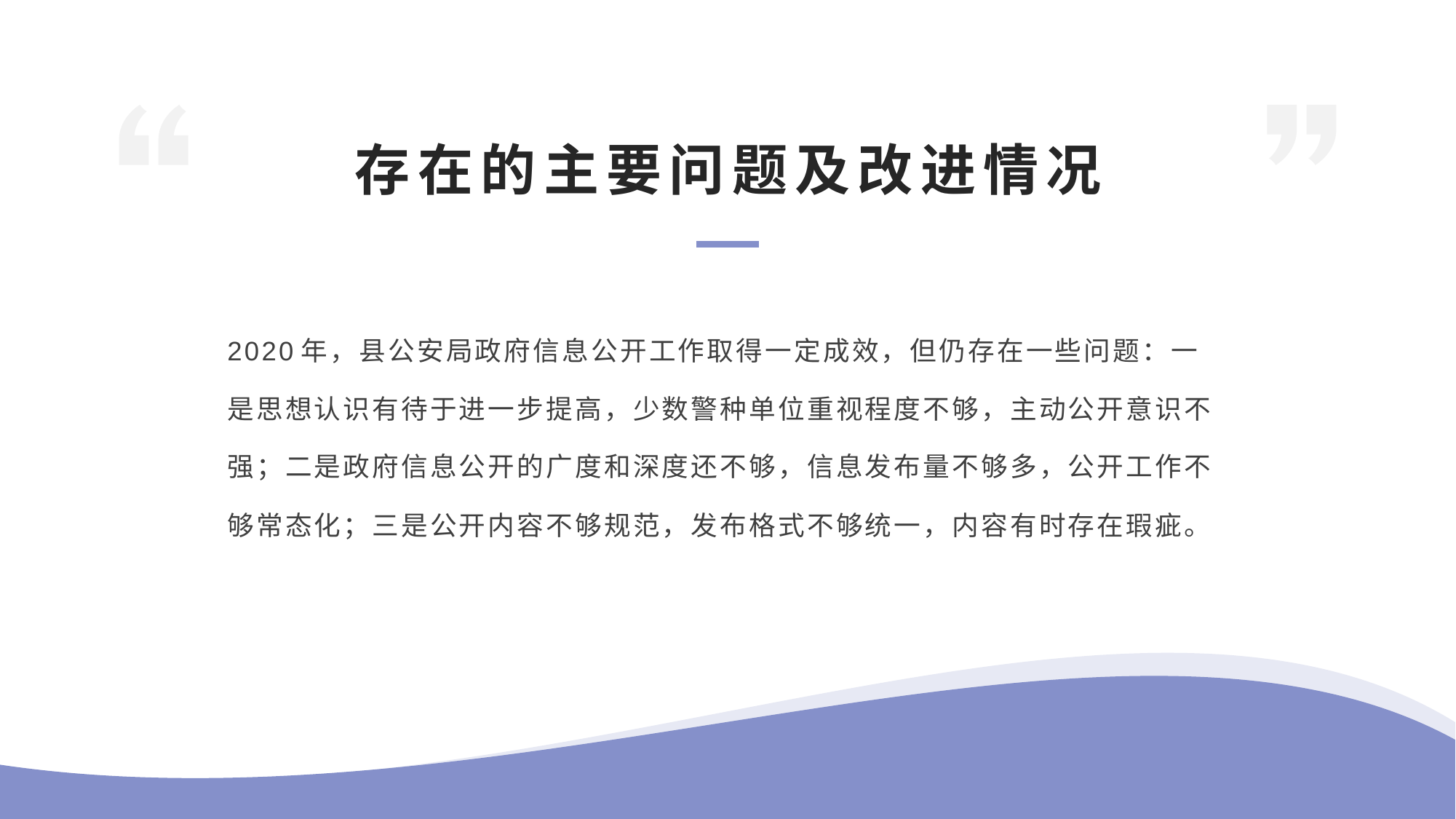

存在的主要问题及改进情况

2020年，县公安局政府信息公开工作取得一定成效，但仍存在一些问题：一是思想认识有待于进一步提高，少数警种单位重视程度不够，主动公开意识不强；二是政府信息公开的广度和深度还不够，信息发布量不够多，公开工作不够常态化；三是公开内容不够规范，发布格式不够统一，内容有时存在瑕疵。